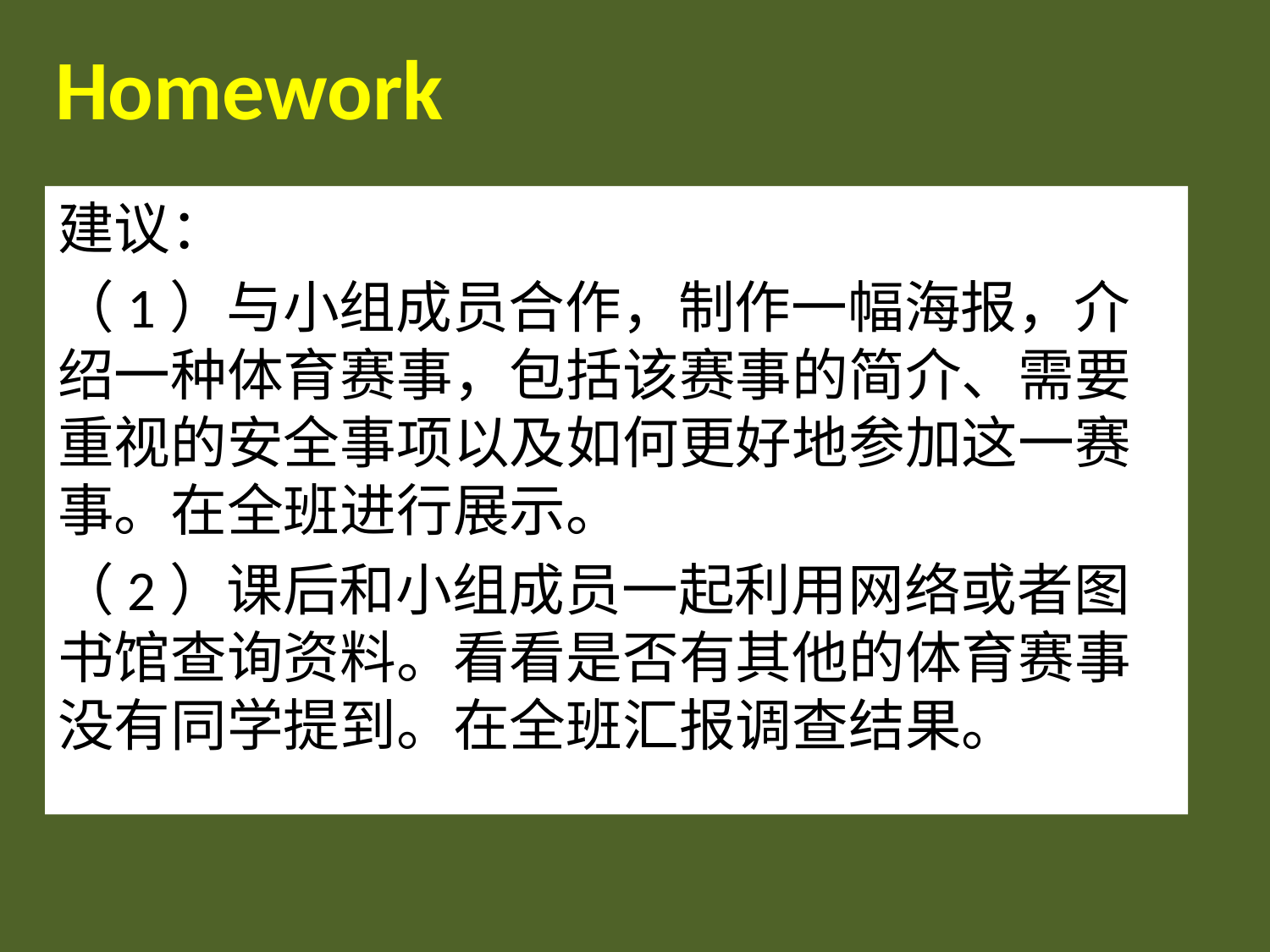

Homework
建议：
（1）与小组成员合作，制作一幅海报，介绍一种体育赛事，包括该赛事的简介、需要重视的安全事项以及如何更好地参加这一赛事。在全班进行展示。
（2）课后和小组成员一起利用网络或者图书馆查询资料。看看是否有其他的体育赛事没有同学提到。在全班汇报调查结果。